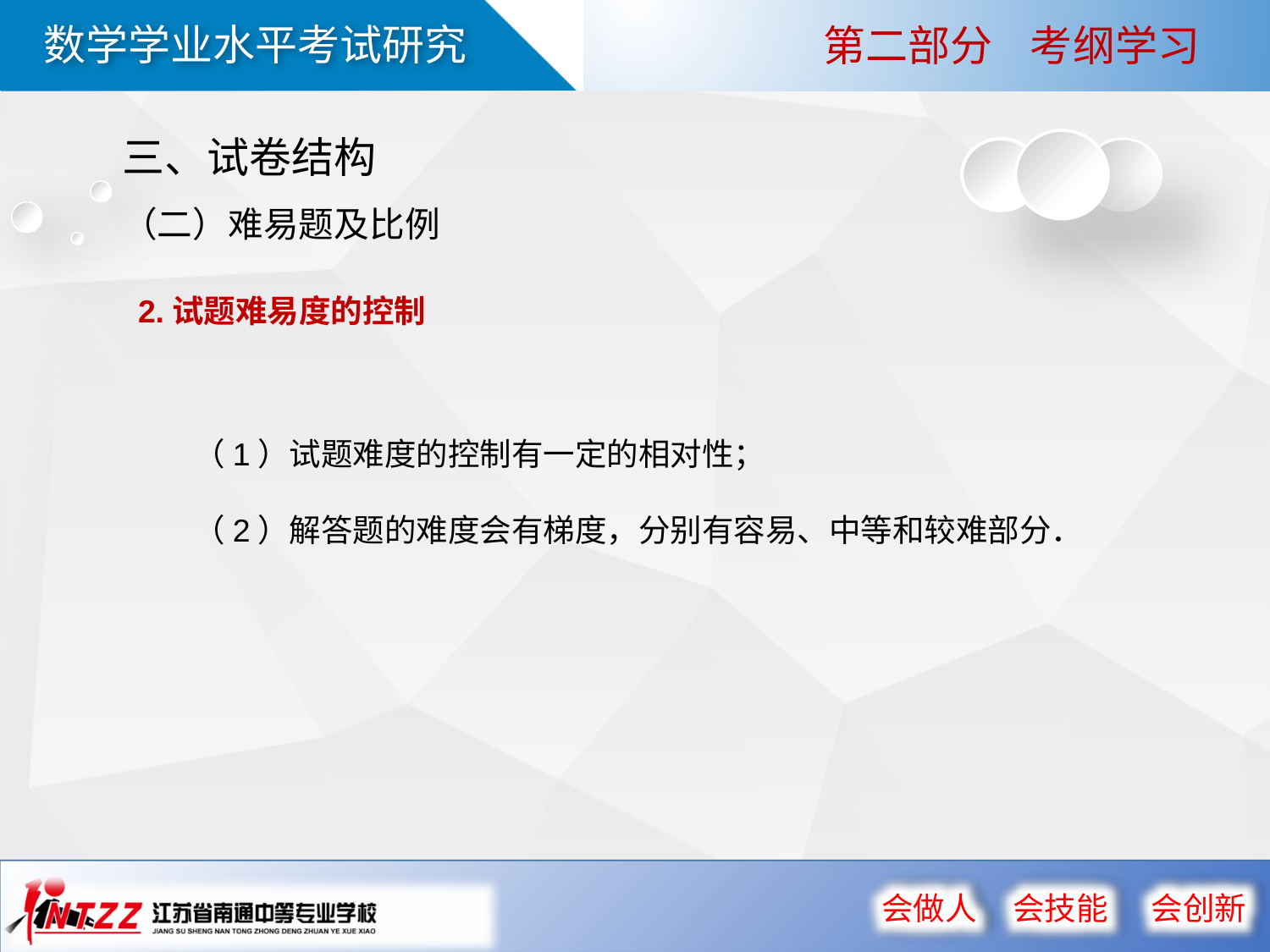

第二部分    考纲学习
三、试卷结构

（二）难易题及比例

2.试题难易度的控制
（1）试题难度的控制有一定的相对性；
（2）解答题的难度会有梯度，分别有容易、中等和较难部分．